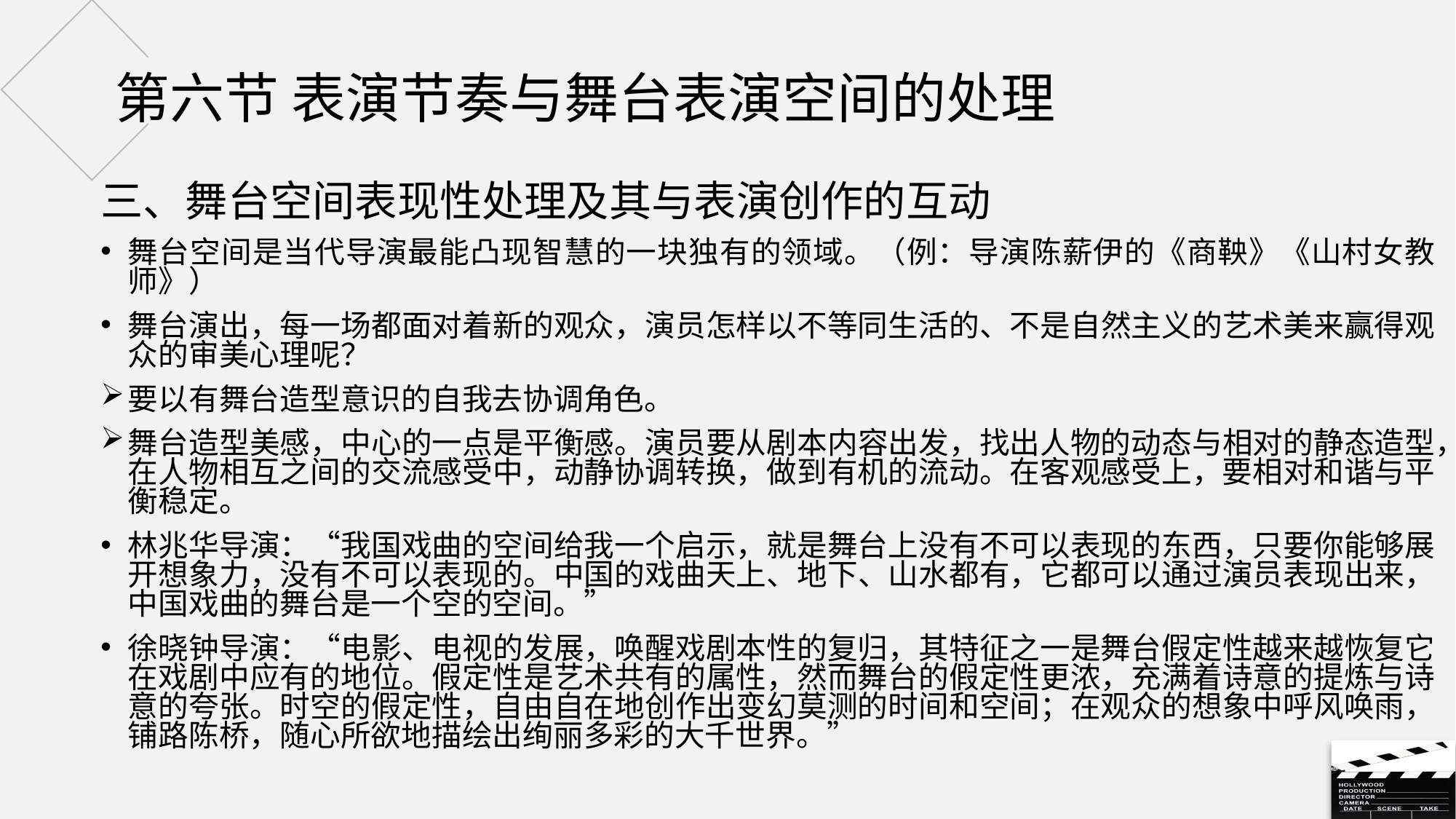

# 第六节 表演节奏与舞台表演空间的处理
三、舞台空间表现性处理及其与表演创作的互动
舞台空间是当代导演最能凸现智慧的一块独有的领域。（例：导演陈薪伊的《商鞅》《山村女教师》）
舞台演出，每一场都面对着新的观众，演员怎样以不等同生活的、不是自然主义的艺术美来赢得观众的审美心理呢？
要以有舞台造型意识的自我去协调角色。
舞台造型美感，中心的一点是平衡感。演员要从剧本内容出发，找出人物的动态与相对的静态造型，在人物相互之间的交流感受中，动静协调转换，做到有机的流动。在客观感受上，要相对和谐与平衡稳定。
林兆华导演：“我国戏曲的空间给我一个启示，就是舞台上没有不可以表现的东西，只要你能够展开想象力，没有不可以表现的。中国的戏曲天上、地下、山水都有，它都可以通过演员表现出来，中国戏曲的舞台是一个空的空间。”
徐晓钟导演：“电影、电视的发展，唤醒戏剧本性的复归，其特征之一是舞台假定性越来越恢复它在戏剧中应有的地位。假定性是艺术共有的属性，然而舞台的假定性更浓，充满着诗意的提炼与诗意的夸张。时空的假定性，自由自在地创作出变幻莫测的时间和空间；在观众的想象中呼风唤雨，铺路陈桥，随心所欲地描绘出绚丽多彩的大千世界。”